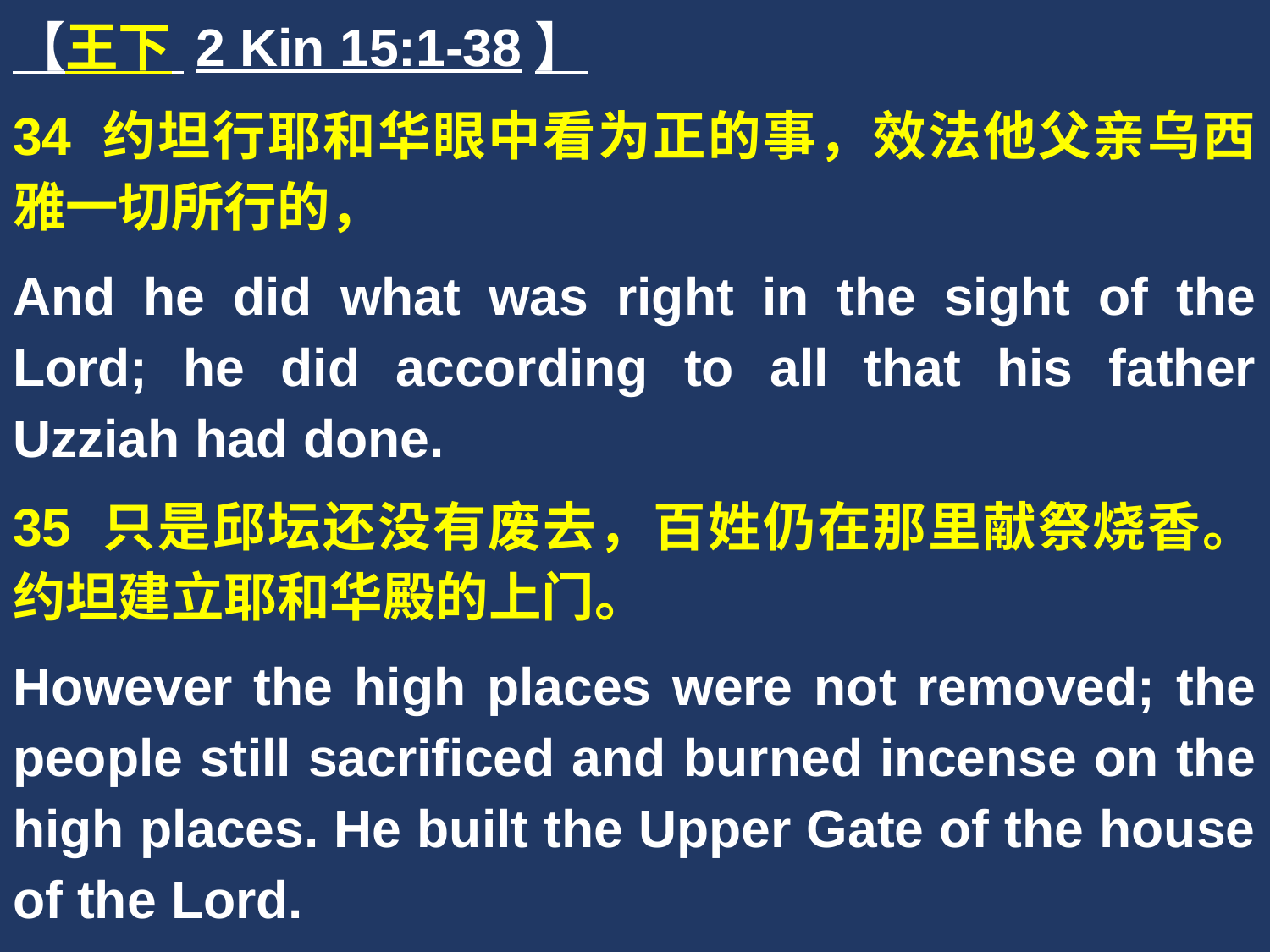

【王下 2 Kin 15:1-38】
34 约坦行耶和华眼中看为正的事，效法他父亲乌西雅一切所行的，
And he did what was right in the sight of the Lord; he did according to all that his father Uzziah had done.
35 只是邱坛还没有废去，百姓仍在那里献祭烧香。约坦建立耶和华殿的上门。
However the high places were not removed; the people still sacrificed and burned incense on the high places. He built the Upper Gate of the house of the Lord.